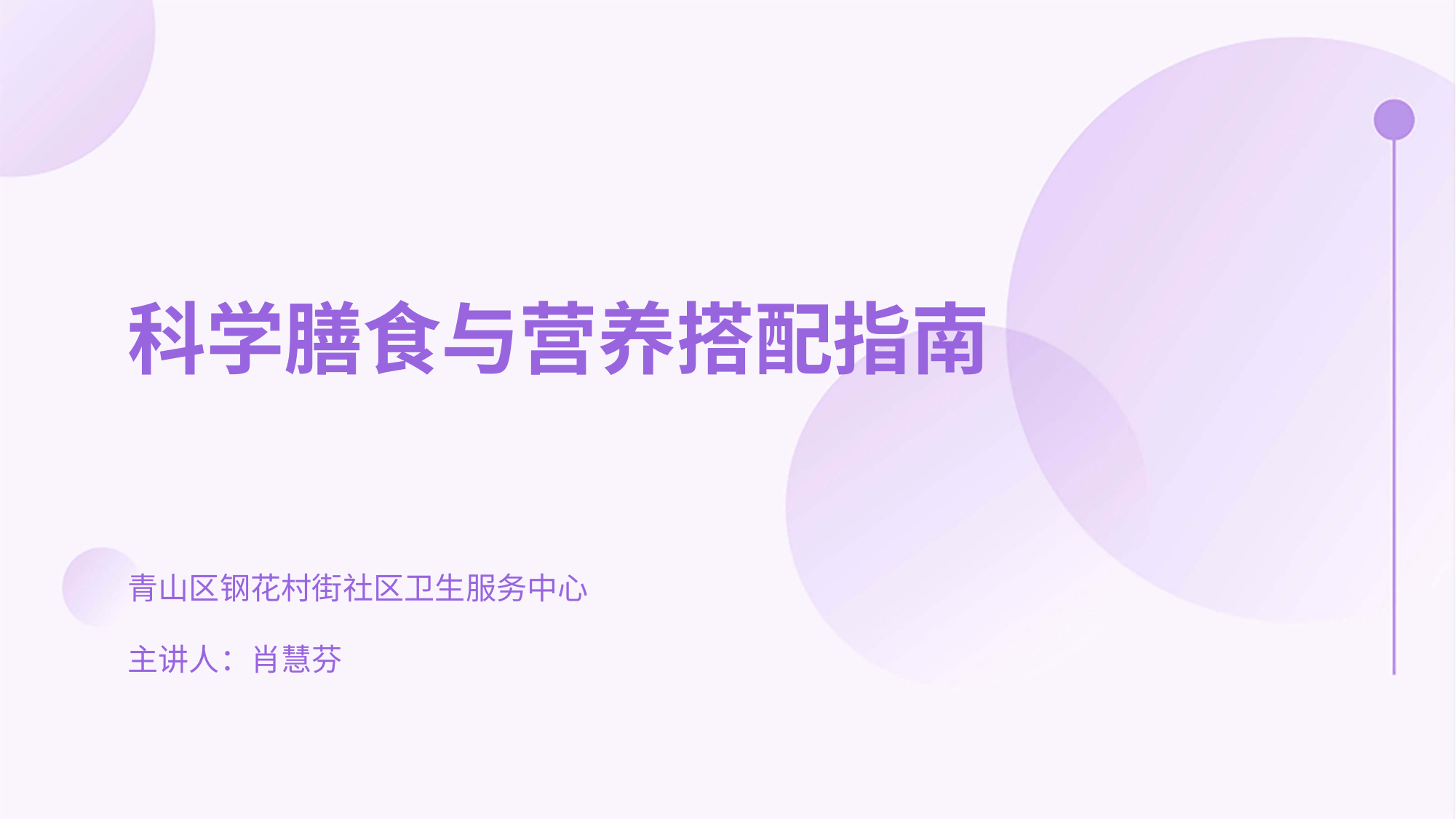

科学膳食与营养搭配指南
青山区钢花村街社区卫生服务中心
主讲人：肖慧芬